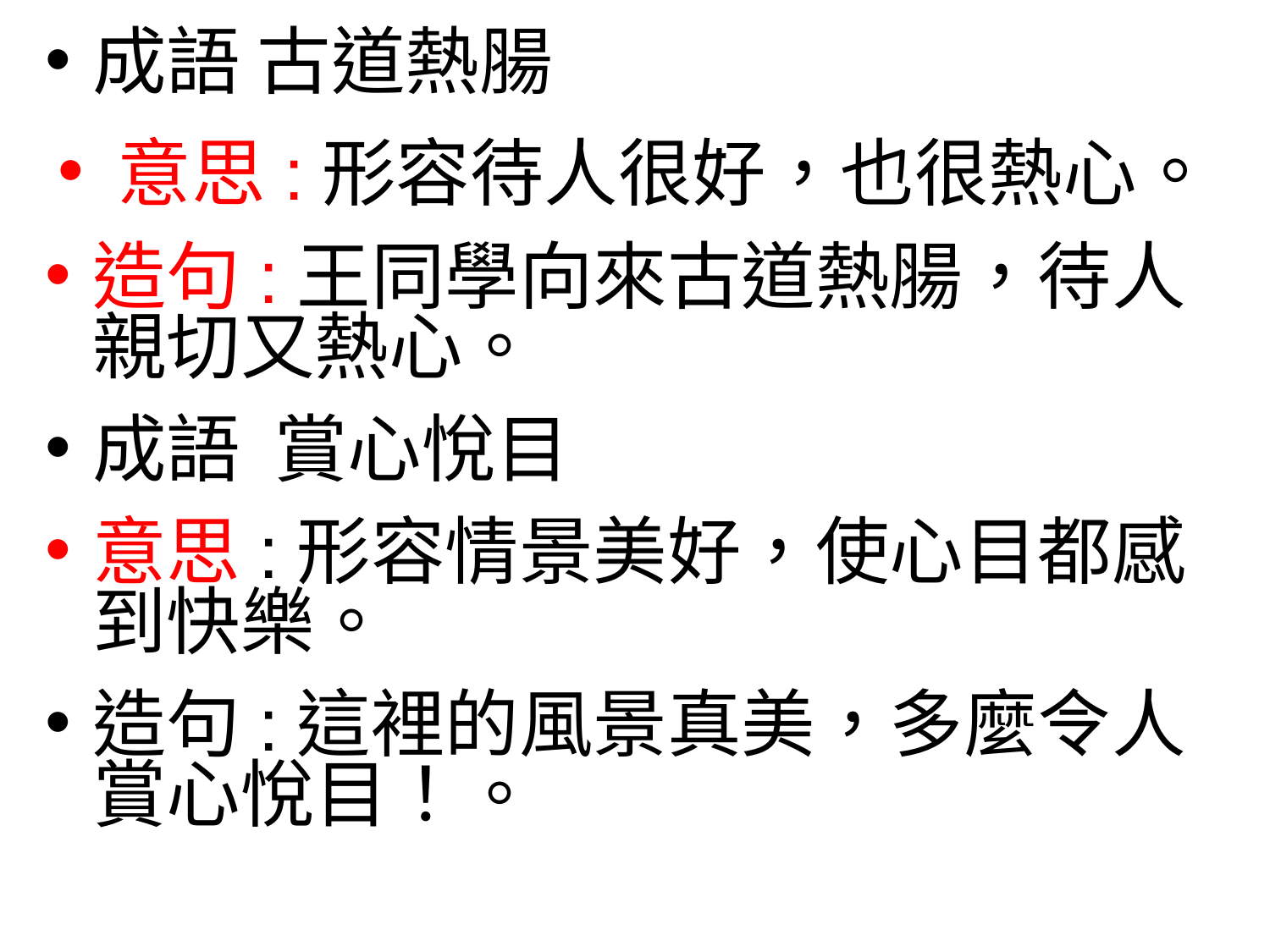

成語 古道熱腸
意思:形容待人很好，也很熱心。
造句:王同學向來古道熱腸，待人親切又熱心。
成語  賞心悅目
意思:形容情景美好，使心目都感到快樂。
造句:這裡的風景真美，多麼令人賞心悅目！。